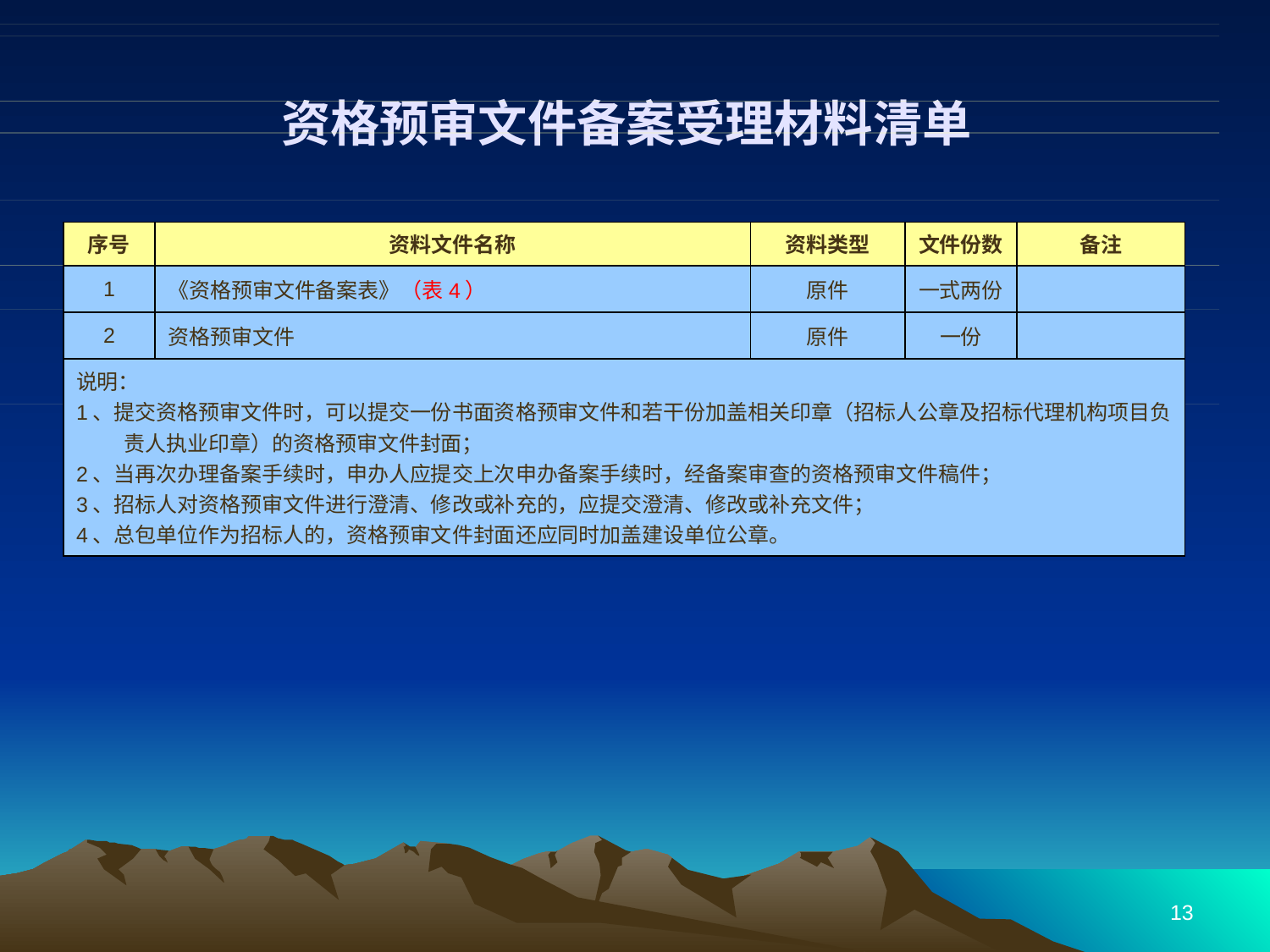

# 资格预审文件备案受理材料清单

| 序号 | 资料文件名称 | 资料类型 | 文件份数 | 备注 |
| --- | --- | --- | --- | --- |
| 1 | 《资格预审文件备案表》（表4） | 原件 | 一式两份 |  |
| 2 | 资格预审文件 | 原件 | 一份 |  |
| 说明： 1、提交资格预审文件时，可以提交一份书面资格预审文件和若干份加盖相关印章（招标人公章及招标代理机构项目负责人执业印章）的资格预审文件封面； 2、当再次办理备案手续时，申办人应提交上次申办备案手续时，经备案审查的资格预审文件稿件； 3、招标人对资格预审文件进行澄清、修改或补充的，应提交澄清、修改或补充文件； 4、总包单位作为招标人的，资格预审文件封面还应同时加盖建设单位公章。 |  |  |  |  |

13